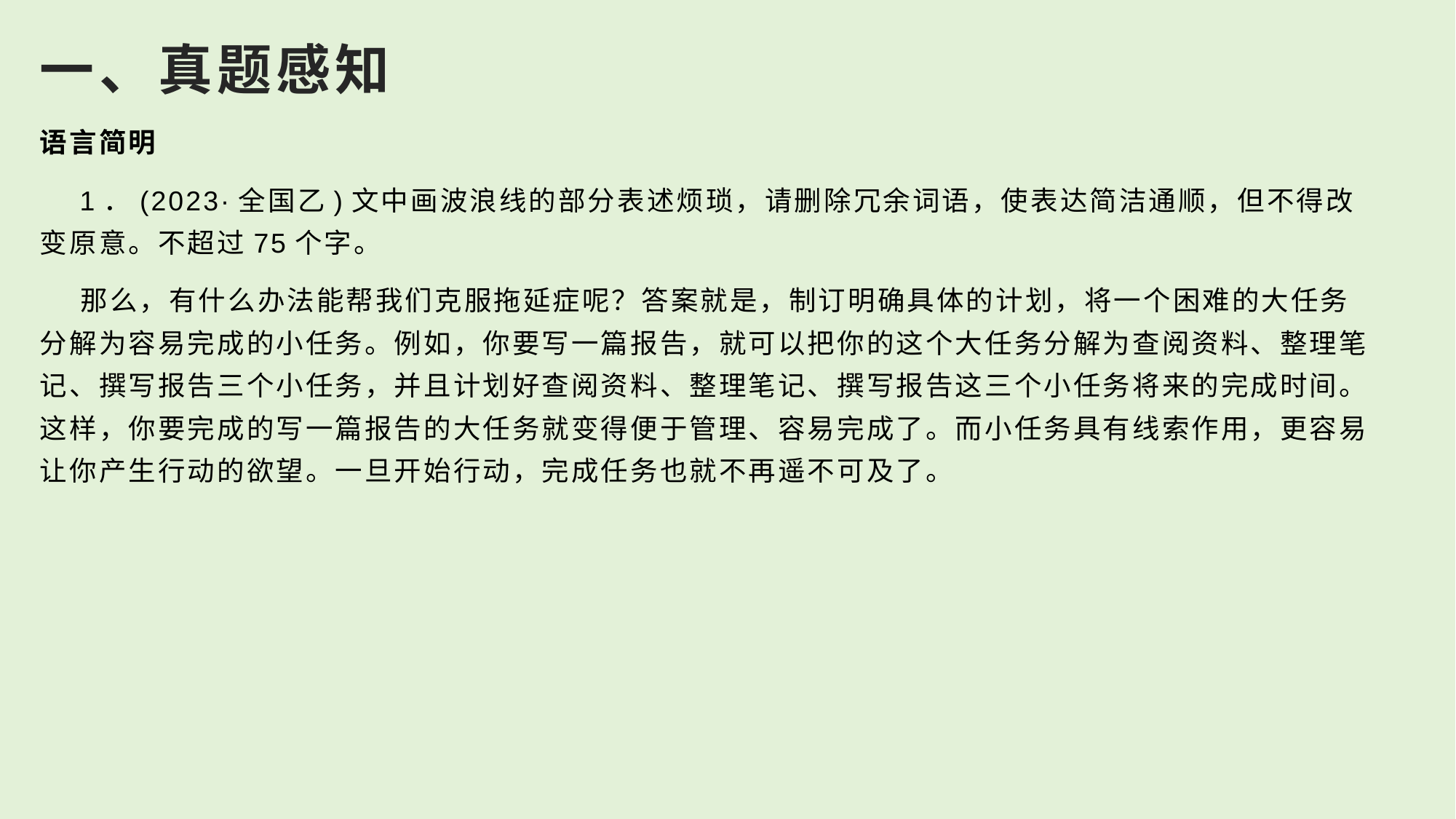

# 一、真题感知
语言简明
    1．(2023·全国乙)文中画波浪线的部分表述烦琐，请删除冗余词语，使表达简洁通顺，但不得改变原意。不超过75个字。
    那么，有什么办法能帮我们克服拖延症呢？答案就是，制订明确具体的计划，将一个困难的大任务分解为容易完成的小任务。例如，你要写一篇报告，就可以把你的这个大任务分解为查阅资料、整理笔记、撰写报告三个小任务，并且计划好查阅资料、整理笔记、撰写报告这三个小任务将来的完成时间。这样，你要完成的写一篇报告的大任务就变得便于管理、容易完成了。而小任务具有线索作用，更容易让你产生行动的欲望。一旦开始行动，完成任务也就不再遥不可及了。